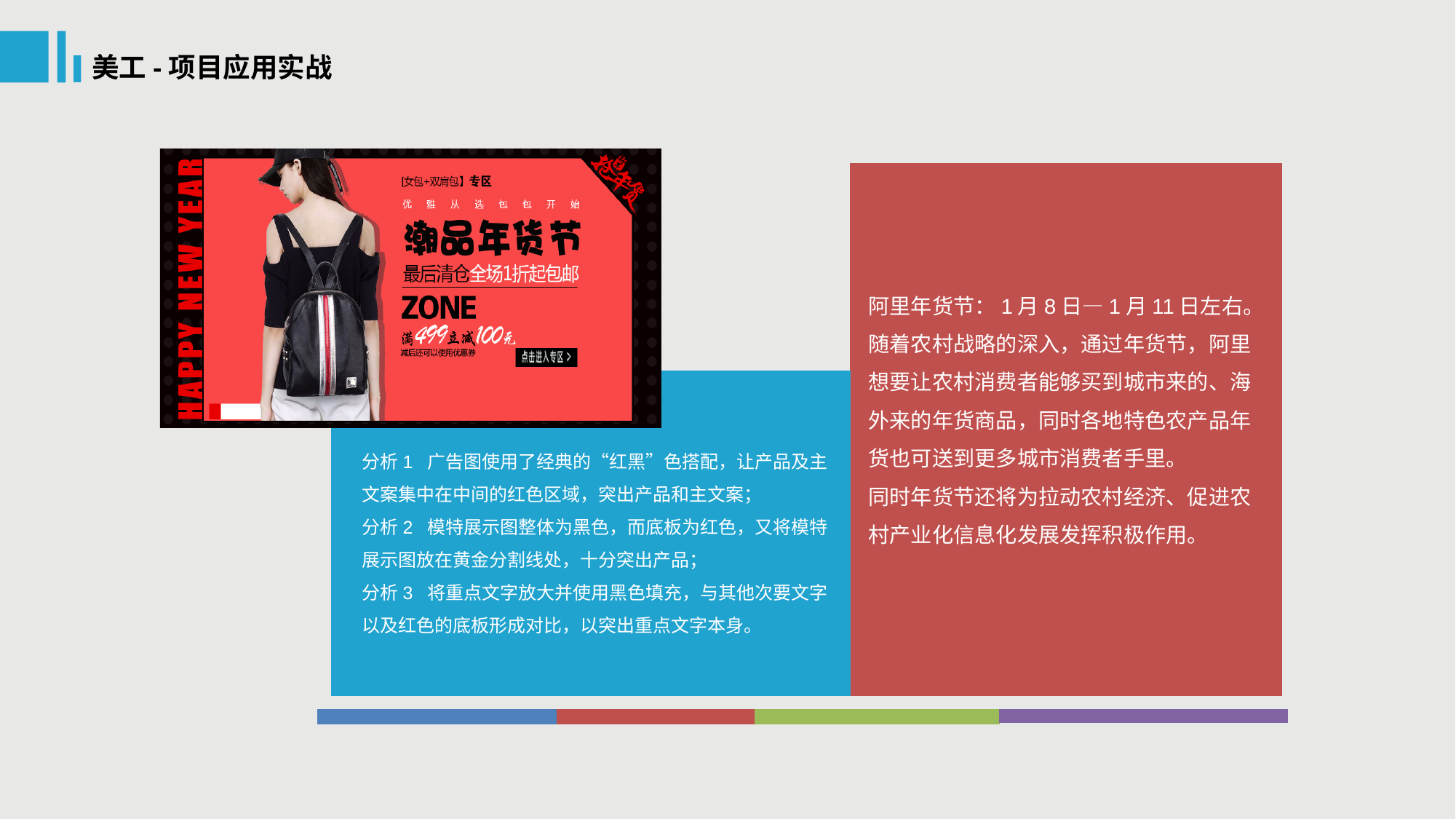

美工-项目应用实战

阿里年货节：1月8日—1月11日左右。
随着农村战略的深入，通过年货节，阿里想要让农村消费者能够买到城市来的、海外来的年货商品，同时各地特色农产品年货也可送到更多城市消费者手里。
同时年货节还将为拉动农村经济、促进农村产业化信息化发展发挥积极作用。

分析1  广告图使用了经典的“红黑”色搭配，让产品及主文案集中在中间的红色区域，突出产品和主文案；
分析2  模特展示图整体为黑色，而底板为红色，又将模特展示图放在黄金分割线处，十分突出产品；
分析3  将重点文字放大并使用黑色填充，与其他次要文字以及红色的底板形成对比，以突出重点文字本身。